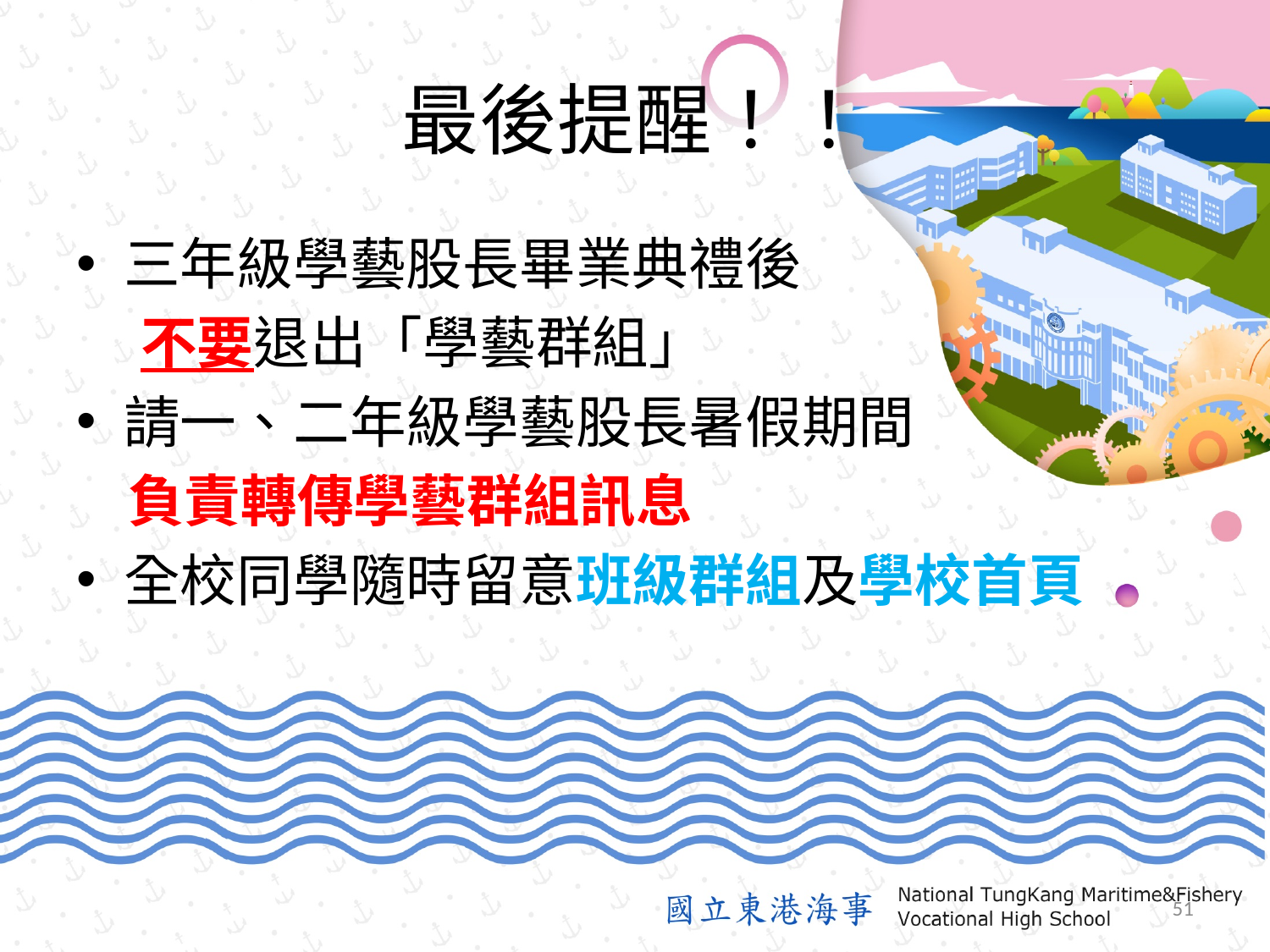

# 最後提醒！！
三年級學藝股長畢業典禮後
    不要退出「學藝群組」
請一、二年級學藝股長暑假期間
   負責轉傳學藝群組訊息
全校同學隨時留意班級群組及學校首頁

51